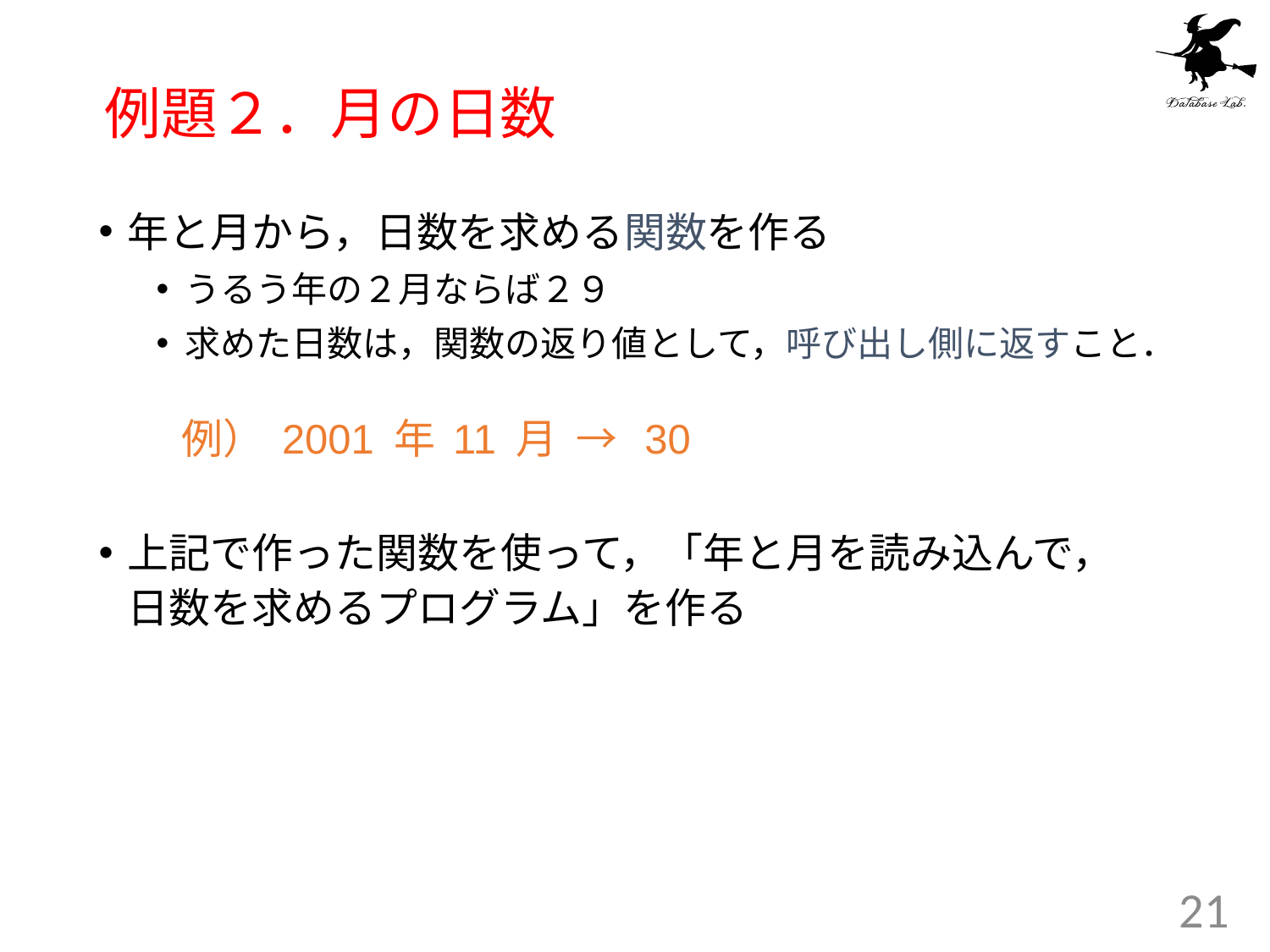

# 例題２．月の日数
年と月から，日数を求める関数を作る
うるう年の２月ならば２９
求めた日数は，関数の返り値として，呼び出し側に返すこと．

        例） 2001 年 11 月  →  30

上記で作った関数を使って，「年と月を読み込んで，日数を求めるプログラム」を作る

21